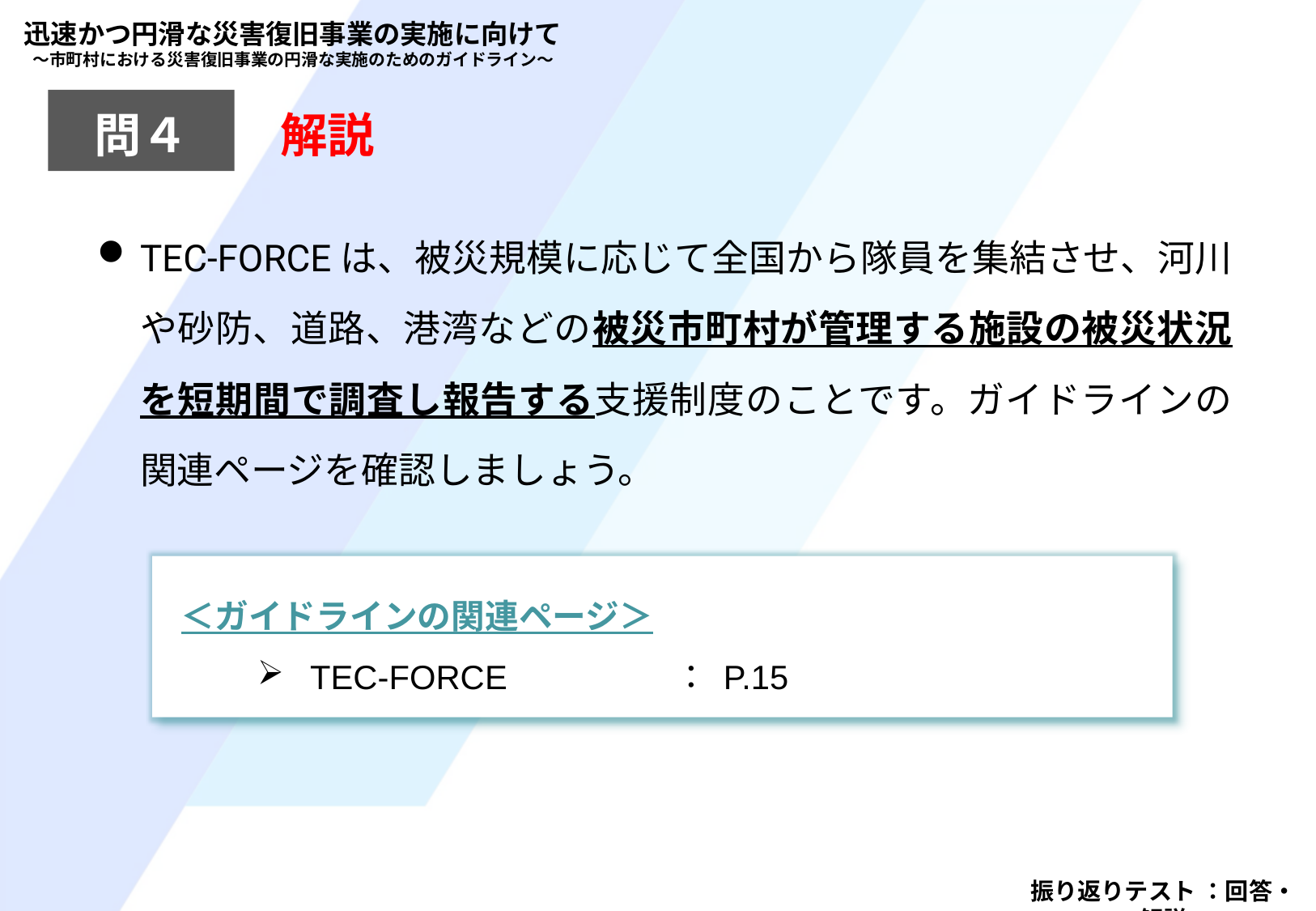

迅速かつ円滑な災害復旧事業の実施に向けて
～市町村における災害復旧事業の円滑な実施のためのガイドライン～
問４
解説
TEC-FORCEは、被災規模に応じて全国から隊員を集結させ、河川や砂防、道路、港湾などの被災市町村が管理する施設の被災状況を短期間で調査し報告する支援制度のことです。ガイドラインの関連ページを確認しましょう。
＜ガイドラインの関連ページ＞
TEC-FORCE		： P.15
振り返りテスト ：回答・解説